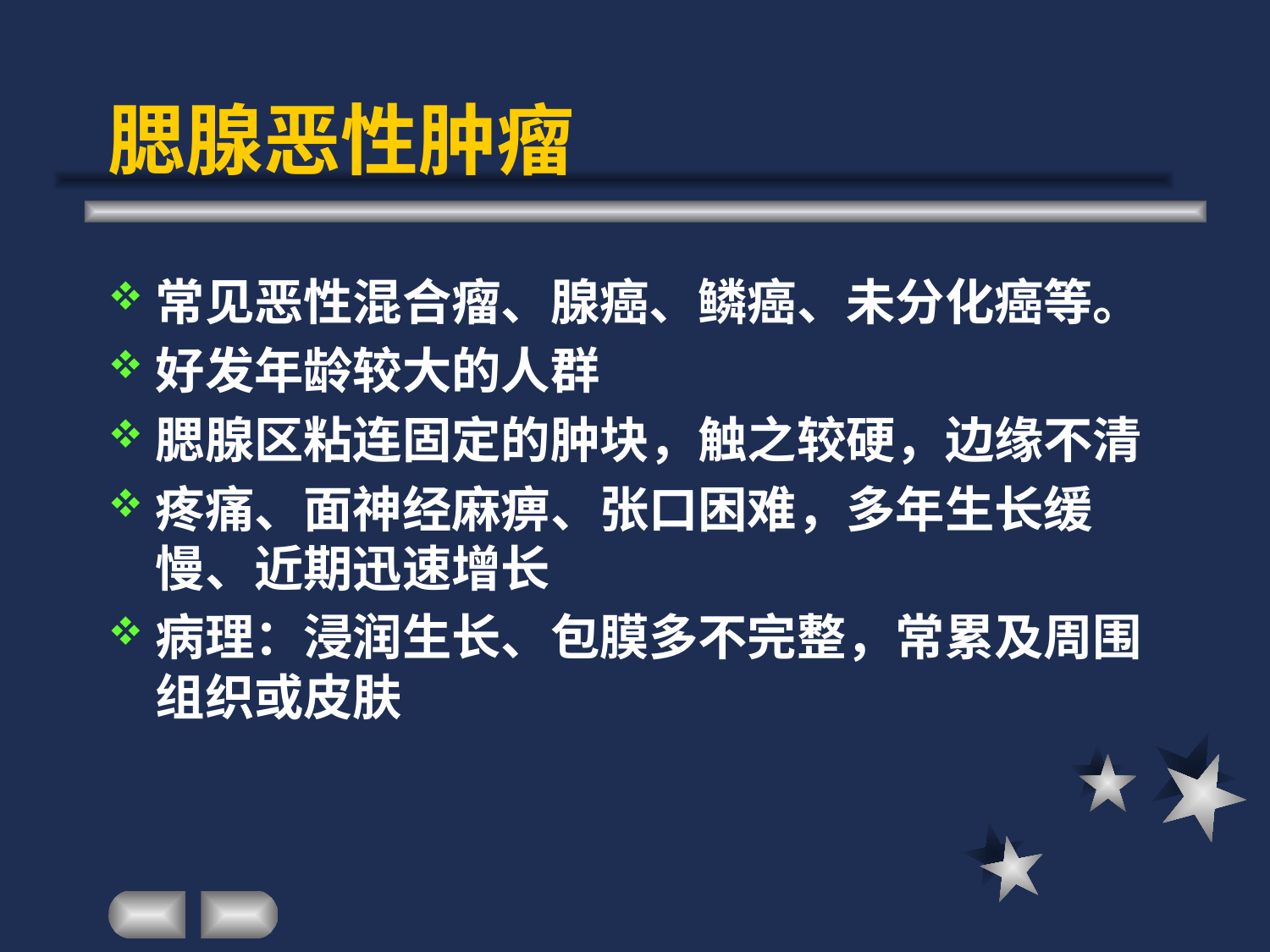

# 腮腺恶性肿瘤
常见恶性混合瘤、腺癌、鳞癌、未分化癌等。
好发年龄较大的人群
腮腺区粘连固定的肿块，触之较硬，边缘不清
疼痛、面神经麻痹、张口困难，多年生长缓慢、近期迅速增长
病理：浸润生长、包膜多不完整，常累及周围组织或皮肤